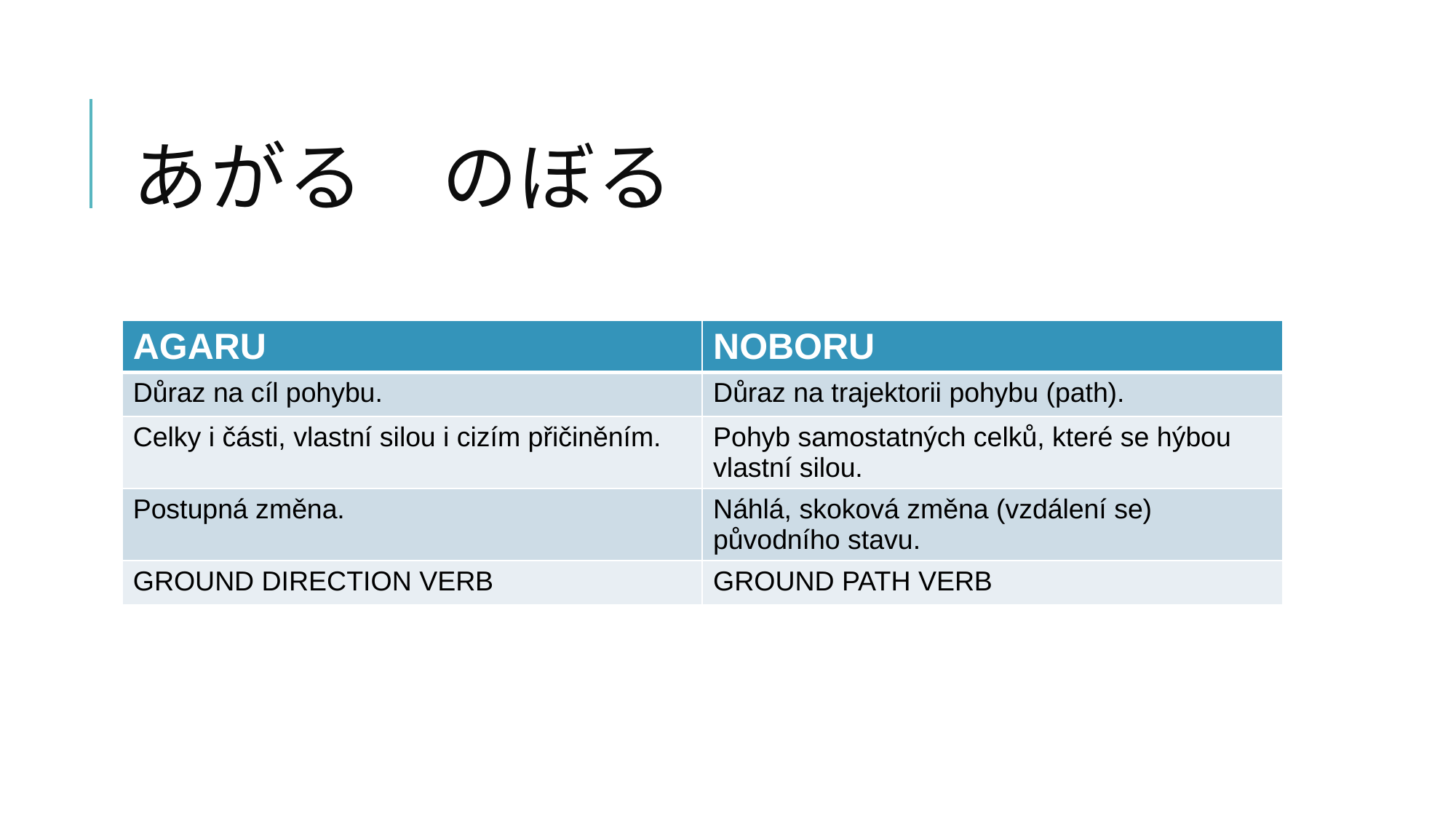

# あがる　のぼる
| AGARU | NOBORU |
| --- | --- |
| Důraz na cíl pohybu. | Důraz na trajektorii pohybu (path). |
| Celky i části, vlastní silou i cizím přičiněním. | Pohyb samostatných celků, které se hýbou vlastní silou. |
| Postupná změna. | Náhlá, skoková změna (vzdálení se) původního stavu. |
| GROUND DIRECTION VERB | GROUND PATH VERB |